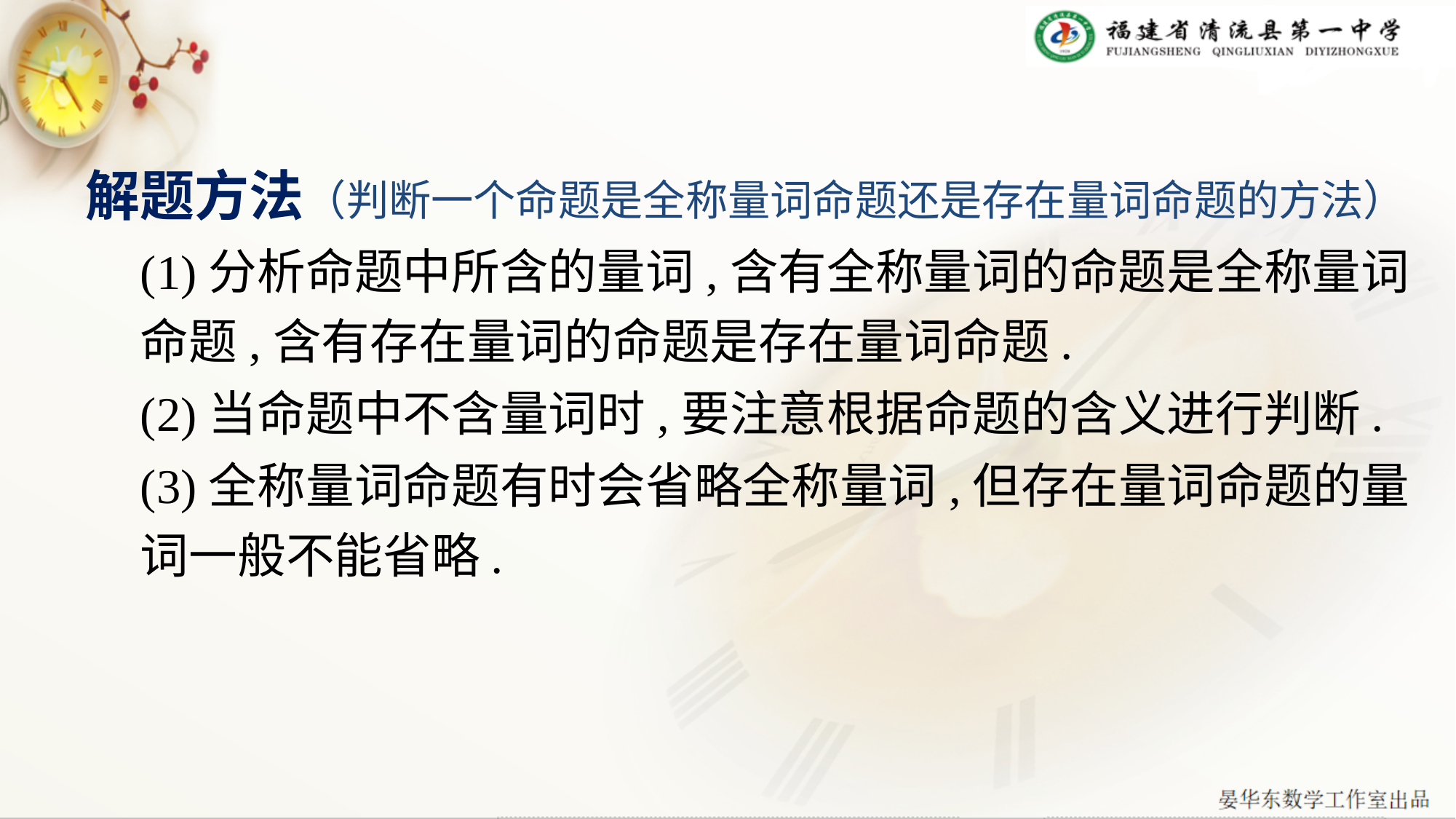

#
解题方法（判断一个命题是全称量词命题还是存在量词命题的方法）
(1)分析命题中所含的量词,含有全称量词的命题是全称量词命题,含有存在量词的命题是存在量词命题.
(2)当命题中不含量词时,要注意根据命题的含义进行判断.
(3)全称量词命题有时会省略全称量词,但存在量词命题的量词一般不能省略.